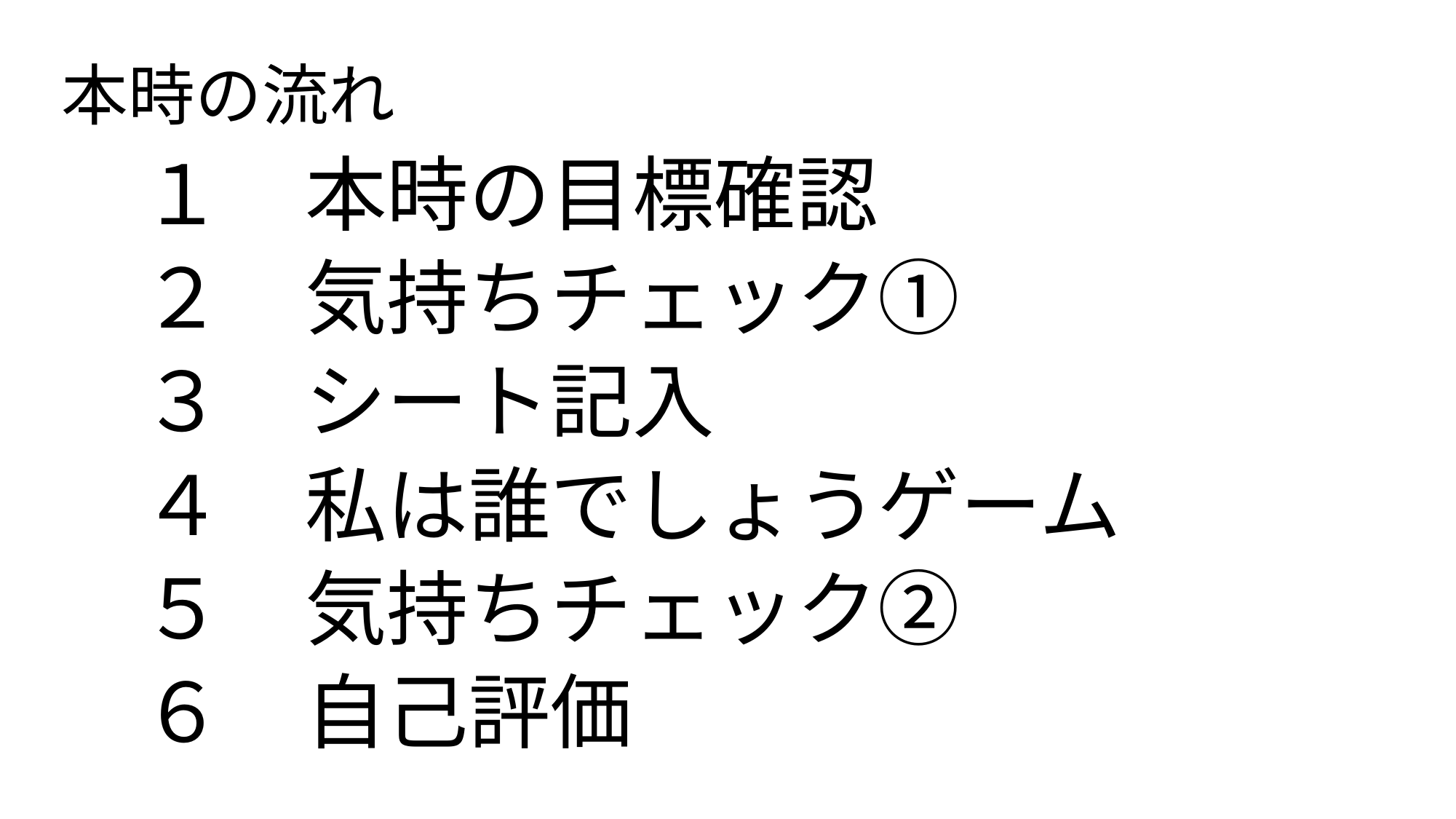

# 本時の流れ
１　本時の目標確認
２　気持ちチェック①
３　シート記入
４　私は誰でしょうゲーム
５　気持ちチェック②
６　自己評価